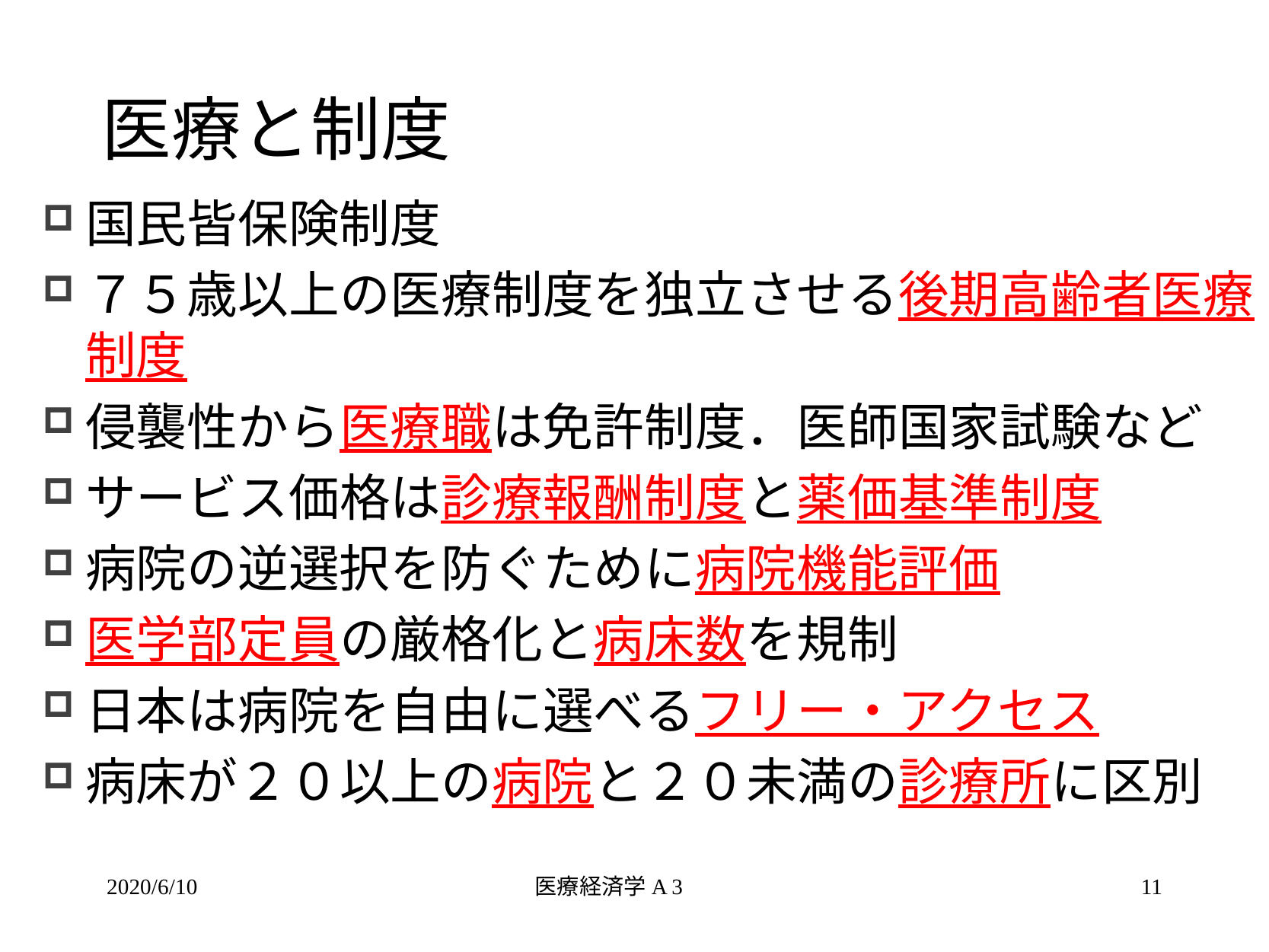

# 医療と制度
国民皆保険制度
７５歳以上の医療制度を独立させる後期高齢者医療制度
侵襲性から医療職は免許制度．医師国家試験など
サービス価格は診療報酬制度と薬価基準制度
病院の逆選択を防ぐために病院機能評価
医学部定員の厳格化と病床数を規制
日本は病院を自由に選べるフリー・アクセス
病床が２０以上の病院と２０未満の診療所に区別

2020/6/10
医療経済学A 3
11